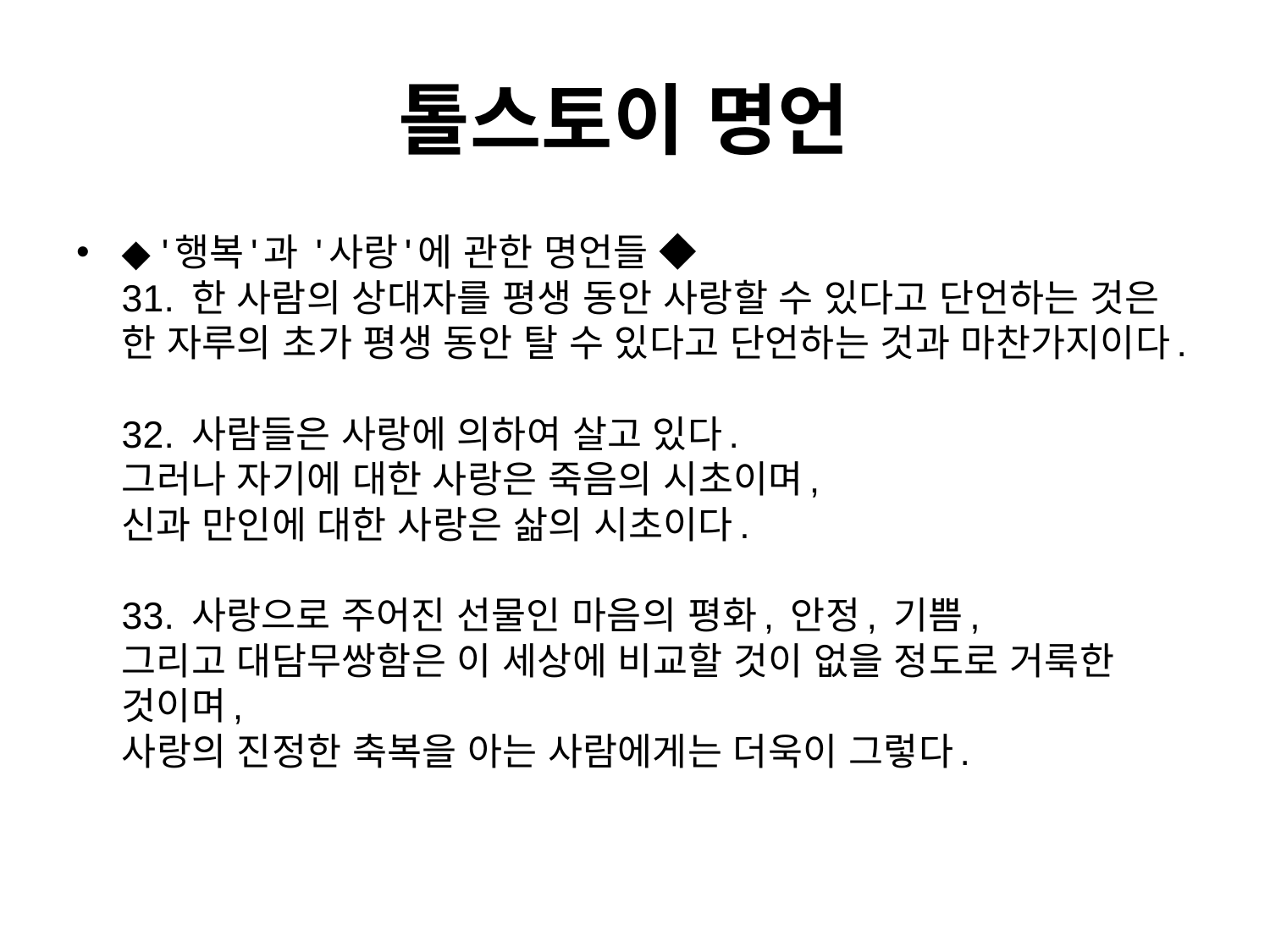

# 톨스토이 명언
◆ '행복'과 '사랑'에 관한 명언들 ◆
31. 한 사람의 상대자를 평생 동안 사랑할 수 있다고 단언하는 것은
한 자루의 초가 평생 동안 탈 수 있다고 단언하는 것과 마찬가지이다.
32. 사람들은 사랑에 의하여 살고 있다.
그러나 자기에 대한 사랑은 죽음의 시초이며,
신과 만인에 대한 사랑은 삶의 시초이다.
33. 사랑으로 주어진 선물인 마음의 평화, 안정, 기쁨,
그리고 대담무쌍함은 이 세상에 비교할 것이 없을 정도로 거룩한 것이며,
사랑의 진정한 축복을 아는 사람에게는 더욱이 그렇다.